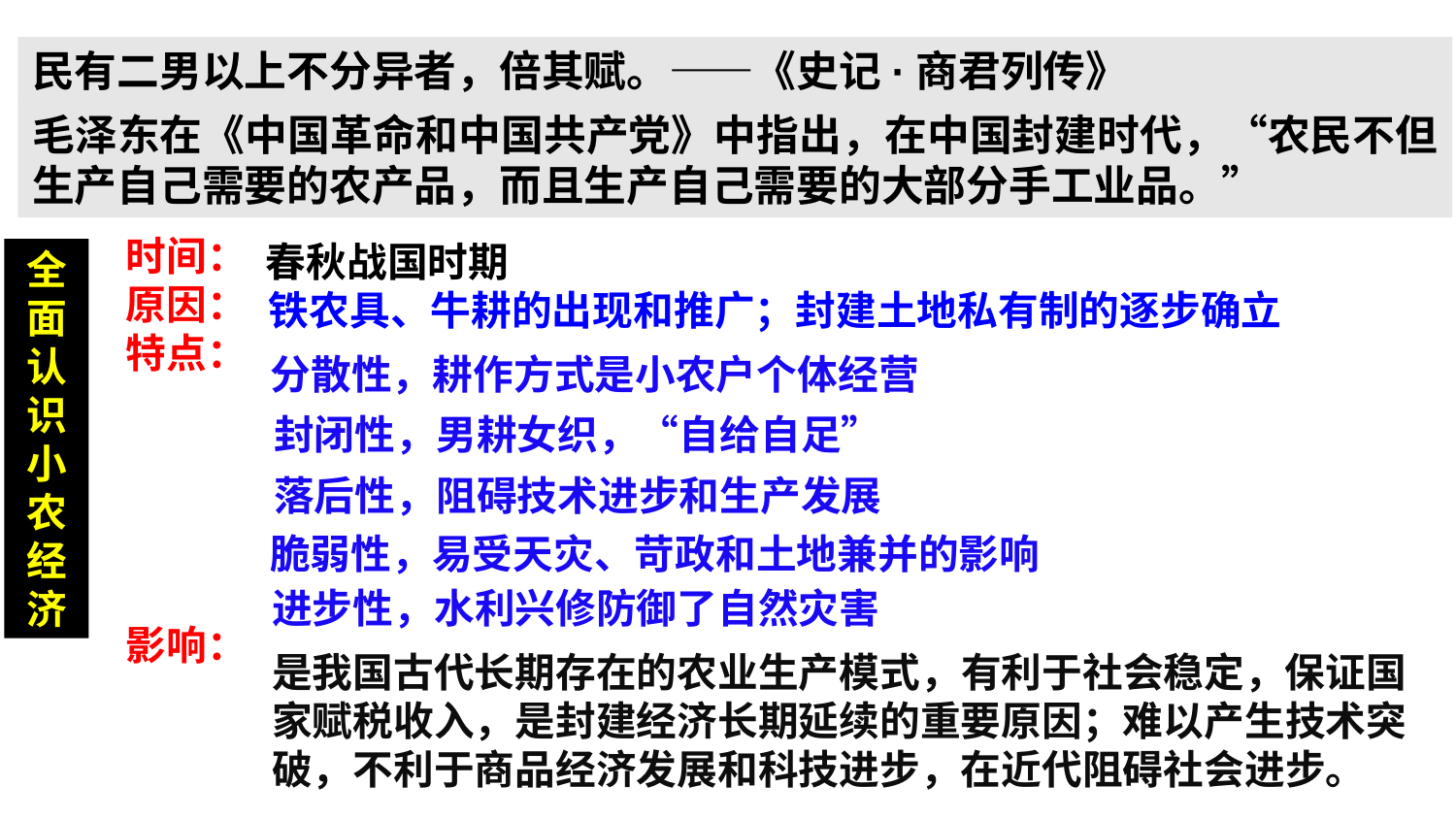

民有二男以上不分异者，倍其赋。——《史记·商君列传》
毛泽东在《中国革命和中国共产党》中指出，在中国封建时代，“农民不但生产自己需要的农产品，而且生产自己需要的大部分手工业品。”
时间：
原因：
特点：

影响：
春秋战国时期
全面认识小农经济
铁农具、牛耕的出现和推广；封建土地私有制的逐步确立
分散性，耕作方式是小农户个体经营
封闭性，男耕女织，“自给自足”
落后性，阻碍技术进步和生产发展
脆弱性，易受天灾、苛政和土地兼并的影响
进步性，水利兴修防御了自然灾害
是我国古代长期存在的农业生产模式，有利于社会稳定，保证国家赋税收入，是封建经济长期延续的重要原因；难以产生技术突破，不利于商品经济发展和科技进步，在近代阻碍社会进步。